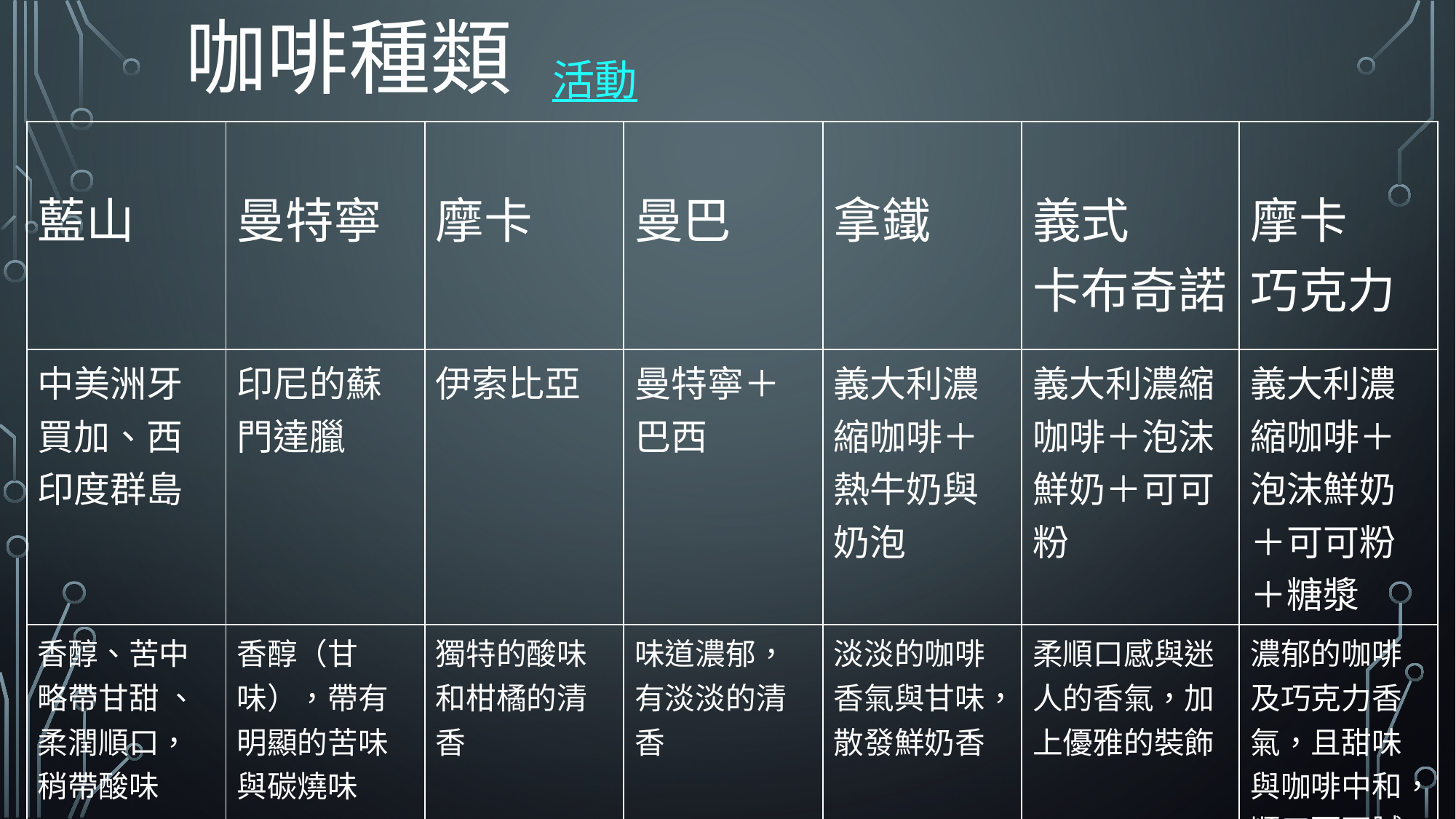

咖啡種類
活動
| 藍山 | 曼特寧 | 摩卡 | 曼巴 | 拿鐵 | 義式 卡布奇諾 | 摩卡 巧克力 |
| --- | --- | --- | --- | --- | --- | --- |
| 中美洲牙買加、西印度群島 | 印尼的蘇門達臘 | 伊索比亞 | 曼特寧＋巴西 | 義大利濃縮咖啡＋熱牛奶與奶泡 | 義大利濃縮咖啡＋泡沫鮮奶＋可可粉 | 義大利濃縮咖啡＋泡沫鮮奶＋可可粉＋糖漿 |
| 香醇、苦中略帶甘甜 、柔潤順口，稍帶酸味 | 香醇（甘味），帶有明顯的苦味與碳燒味 | 獨特的酸味和柑橘的清香 | 味道濃郁，有淡淡的清香 | 淡淡的咖啡香氣與甘味，散發鮮奶香 | 柔順口感與迷人的香氣，加上優雅的裝飾 | 濃郁的咖啡及巧克力香氣，且甜味與咖啡中和，順口而不膩 |